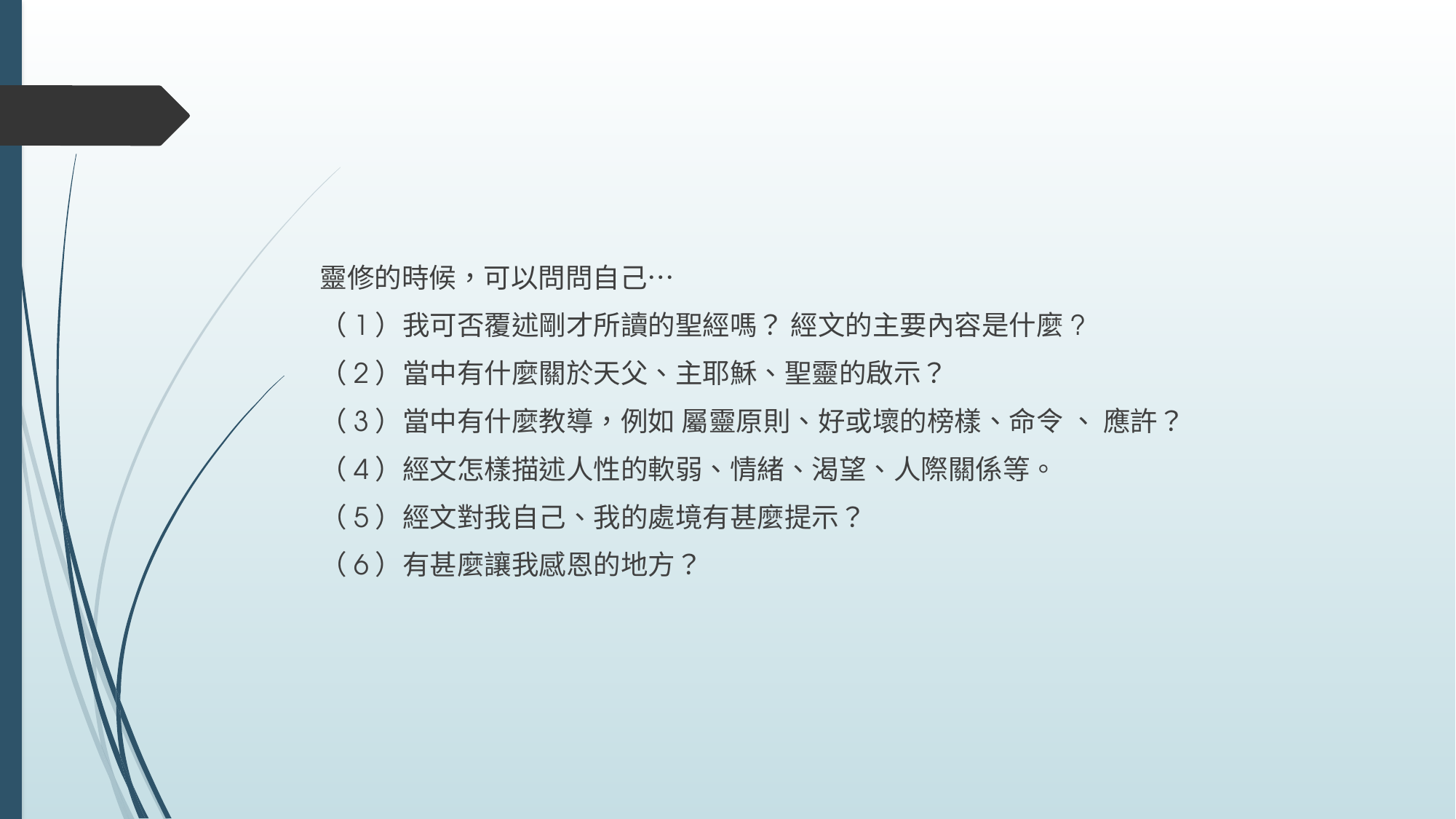

#
靈修的時候，可以問問⾃⼰…
（1）我可否覆述剛才所讀的聖經嗎？ 經文的主要內容是什麼?
（2）當中有什麼關於天父、主耶穌、聖靈的啟示？
（3）當中有什麼教導，例如 屬靈原則、好或壞的榜樣、命令 、 應許？
（4）經文怎樣描述人性的軟弱、情緒、渴望、人際關係等。
（5）經文對我自己、我的處境有甚麼提示？
（6）有甚麼讓我感恩的地⽅？